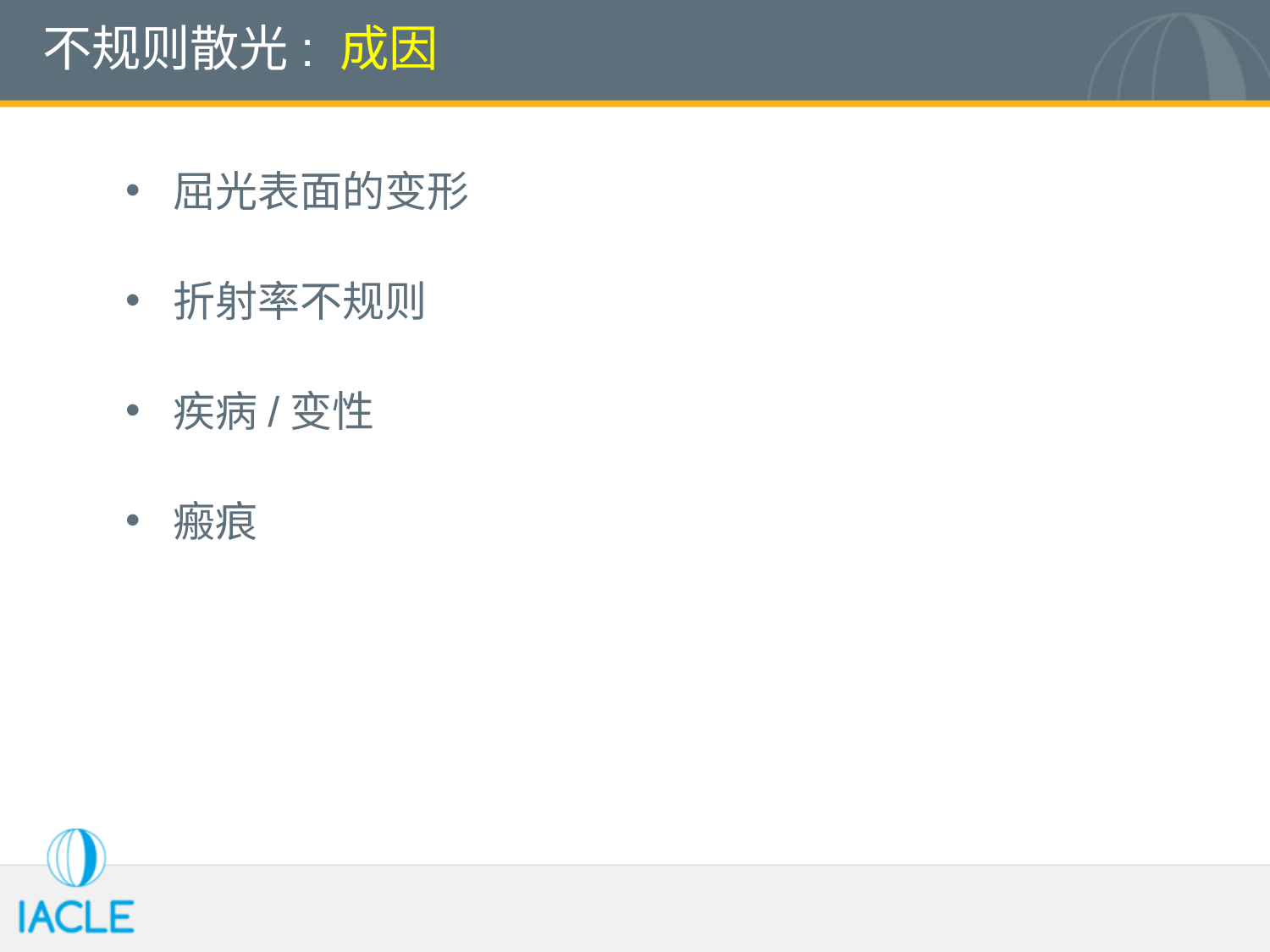

# 不规则散光: 成因
屈光表面的变形
折射率不规则
疾病/变性
瘢痕